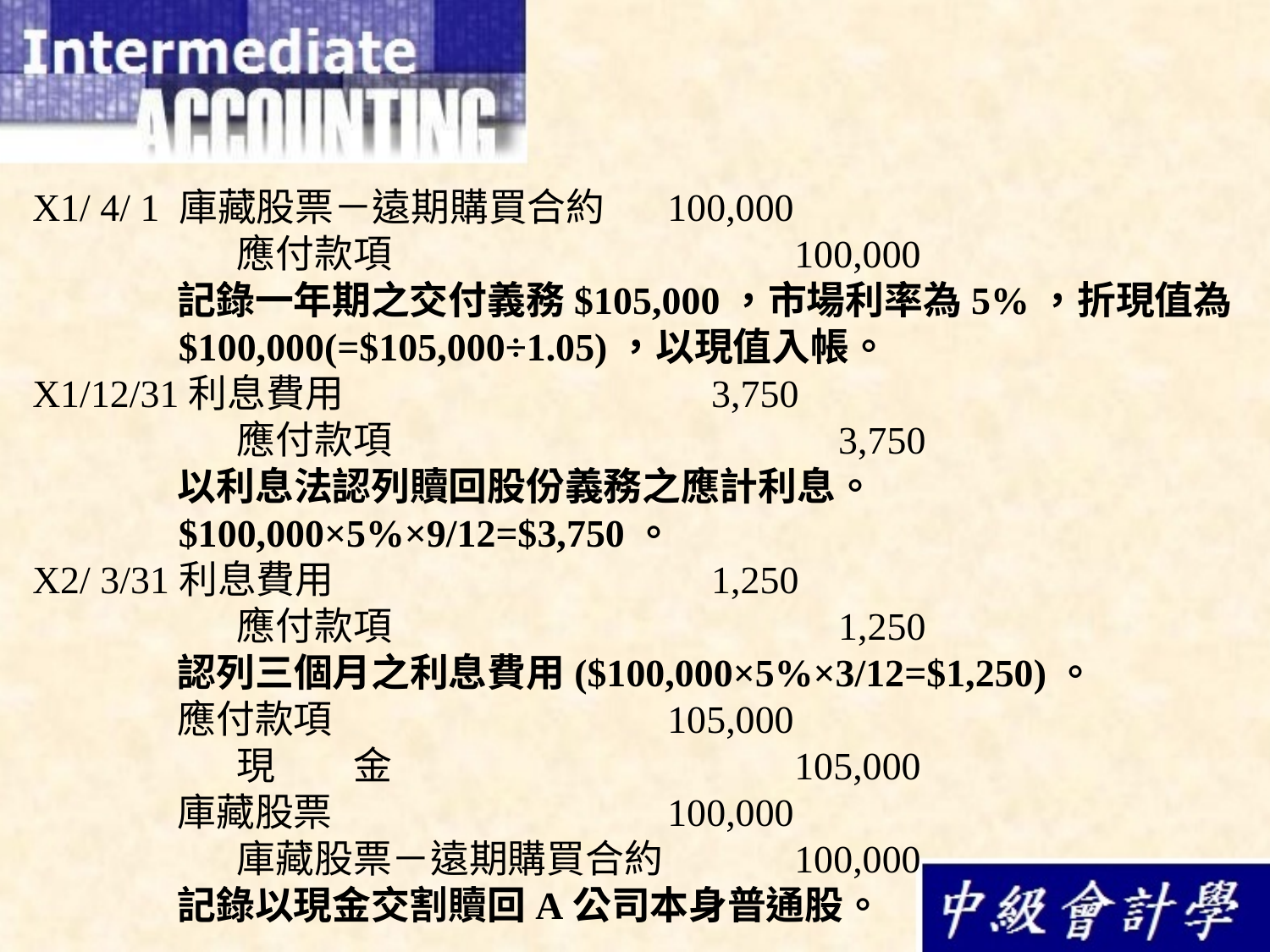

X1/ 4/ 1 庫藏股票－遠期購買合約	100,000
	　　應付款項				100,000
	 記錄一年期之交付義務$105,000，市場利率為5%，折現值為
               $100,000(=$105,000÷1.05)，以現值入帳。
X1/12/31利息費用			    3,750
	　　應付款項				    3,750
	 以利息法認列贖回股份義務之應計利息。
               $100,000×5%×9/12=$3,750。
X2/ 3/31利息費用			    1,250
	　　應付款項				    1,250
	 認列三個月之利息費用($100,000×5%×3/12=$1,250)。
	 應付款項			105,000
	　　現　　金				105,000
	 庫藏股票			100,000
	　　庫藏股票－遠期購買合約		100,000
	 記錄以現金交割贖回A公司本身普通股。